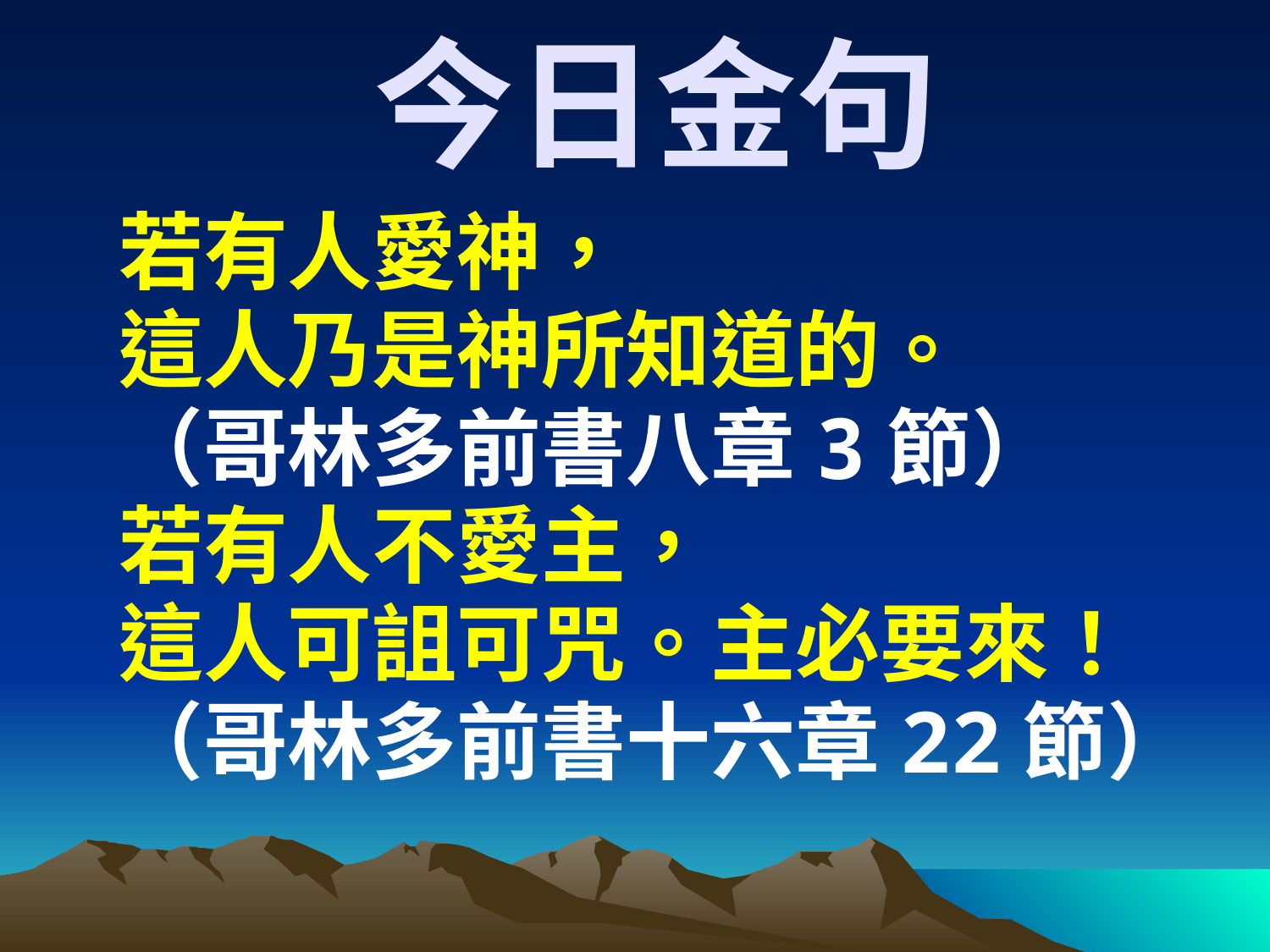

# 今日金句
若有人愛神，
這人乃是神所知道的。
（哥林多前書八章3節）
若有人不愛主，
這人可詛可咒。主必要來！
（哥林多前書十六章22節）